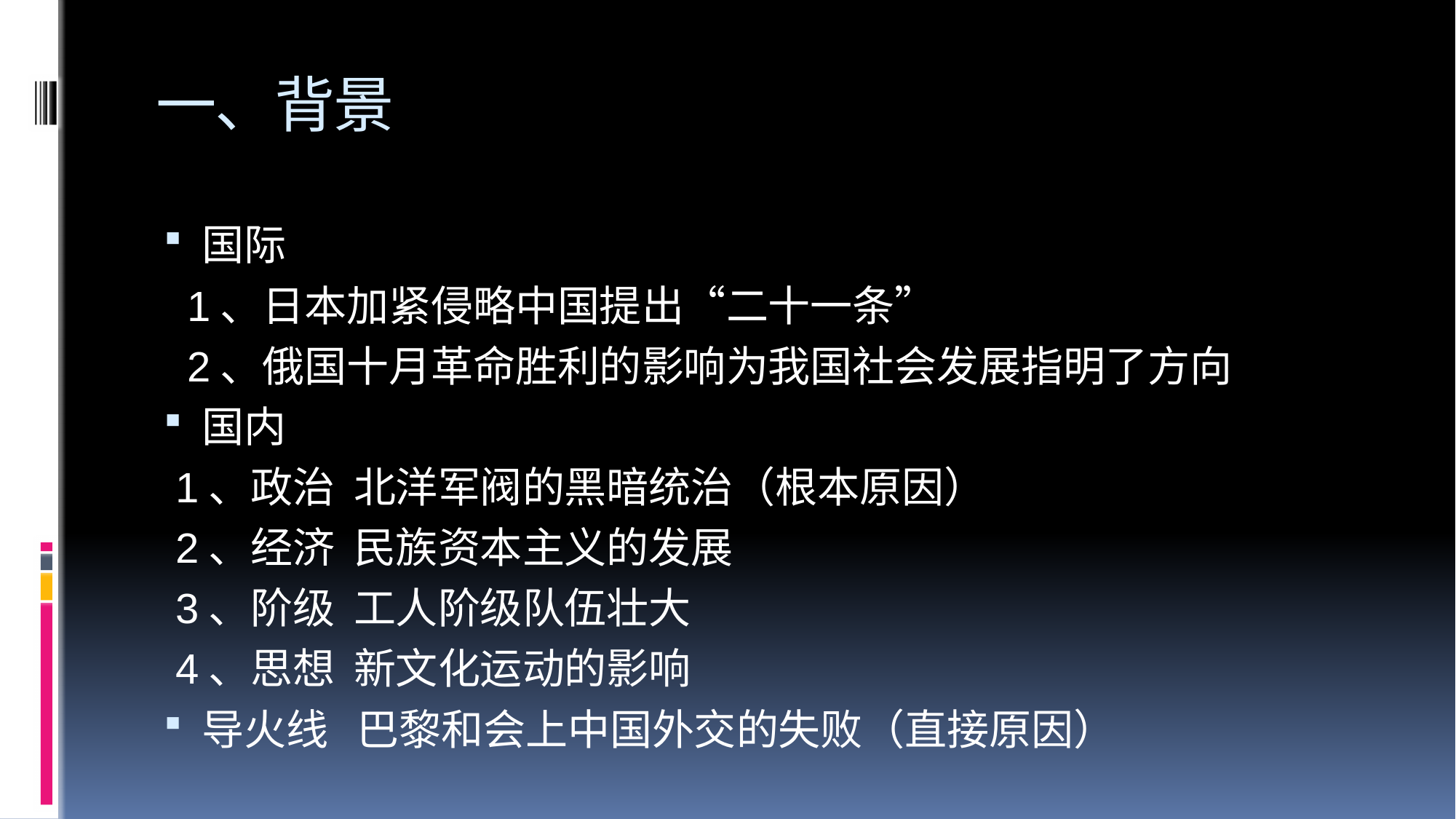

# 一、背景
国际
  1、日本加紧侵略中国提出“二十一条”
  2、俄国十月革命胜利的影响为我国社会发展指明了方向
国内
 1、政治  北洋军阀的黑暗统治（根本原因）
 2、经济  民族资本主义的发展
 3、阶级  工人阶级队伍壮大
 4、思想  新文化运动的影响
导火线   巴黎和会上中国外交的失败（直接原因）